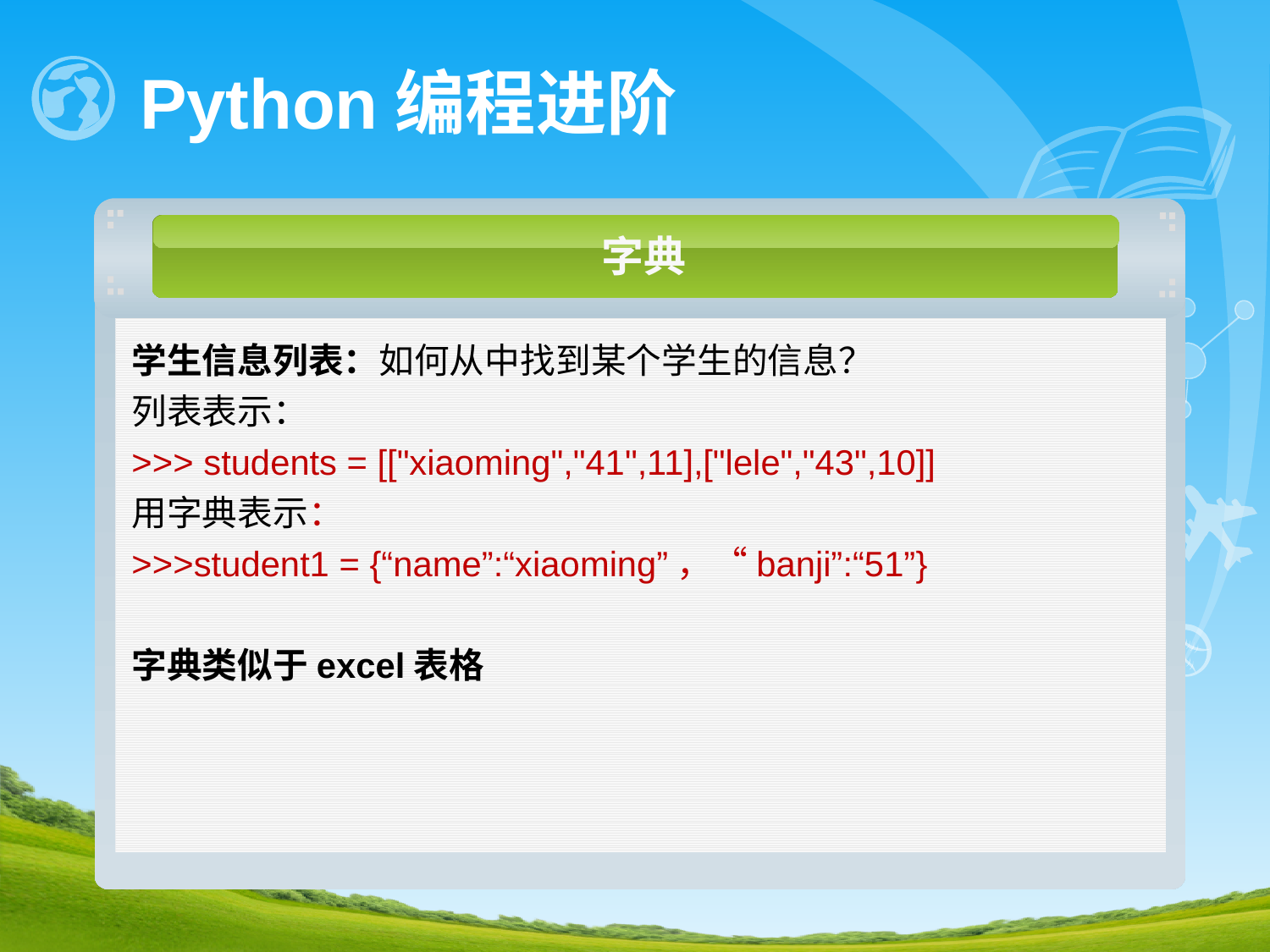

# Python编程进阶

字典

学生信息列表：如何从中找到某个学生的信息？
列表表示：
>>> students = [["xiaoming","41",11],["lele","43",10]]
用字典表示：
>>>student1 = {“name”:“xiaoming”，“banji”:“51”}

字典类似于excel表格